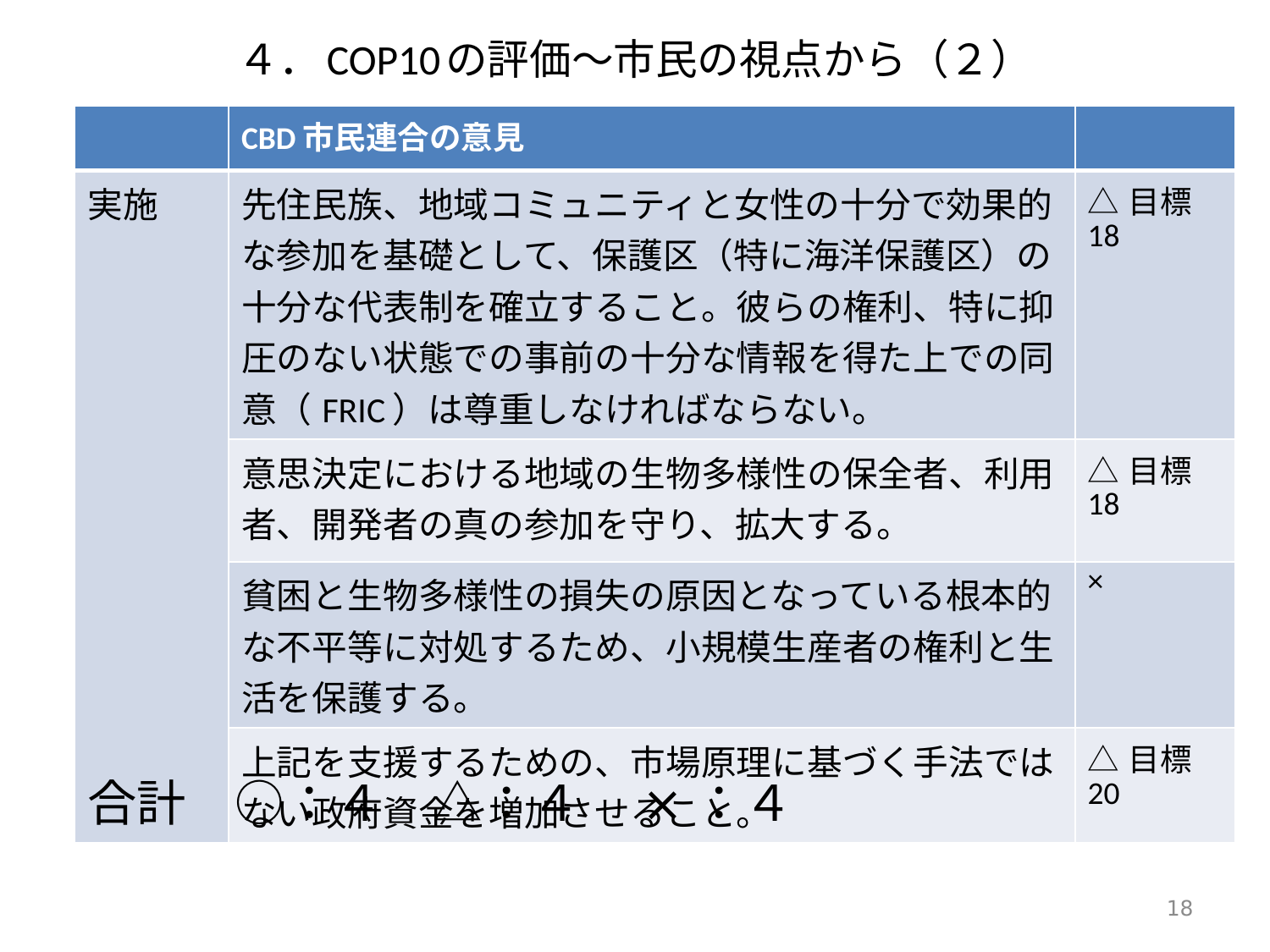

# ４．COP10の評価～市民の視点から（２）
|  | CBD市民連合の意見 |  |
| --- | --- | --- |
| 実施 | 先住民族、地域コミュニティと女性の十分で効果的な参加を基礎として、保護区（特に海洋保護区）の十分な代表制を確立すること。彼らの権利、特に抑圧のない状態での事前の十分な情報を得た上での同意（FRIC）は尊重しなければならない。 | △目標18 |
|  | 意思決定における地域の生物多様性の保全者、利用者、開発者の真の参加を守り、拡大する。 | △目標18 |
|  | 貧困と生物多様性の損失の原因となっている根本的な不平等に対処するため、小規模生産者の権利と生活を保護する。 | × |
|  | 上記を支援するための、市場原理に基づく手法ではない政府資金を増加させること。 | △目標20 |
合計　○：４　△：４　×：４
18